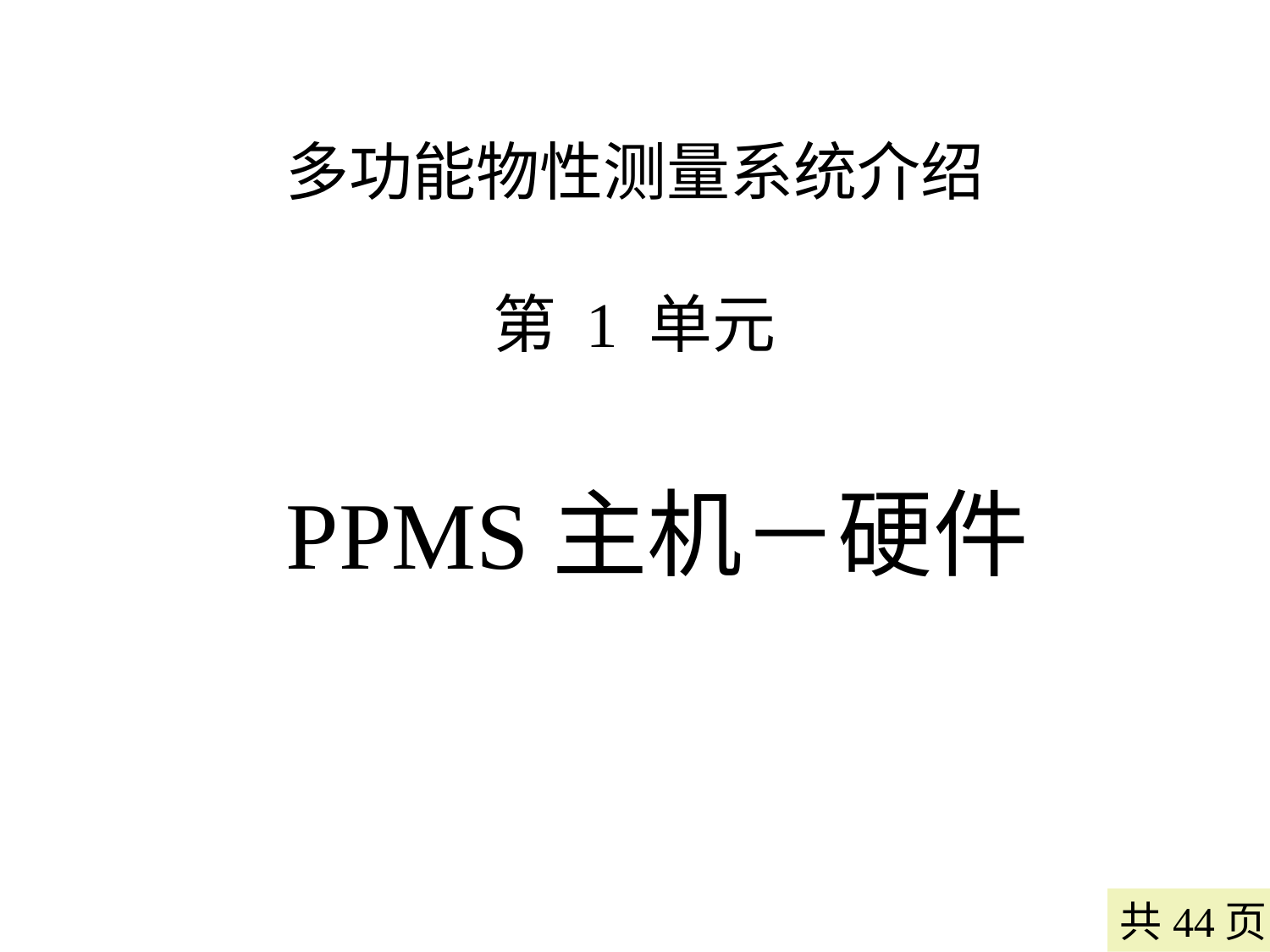

# 多功能物性测量系统介绍 第 1 单元 PPMS主机－硬件
共44页